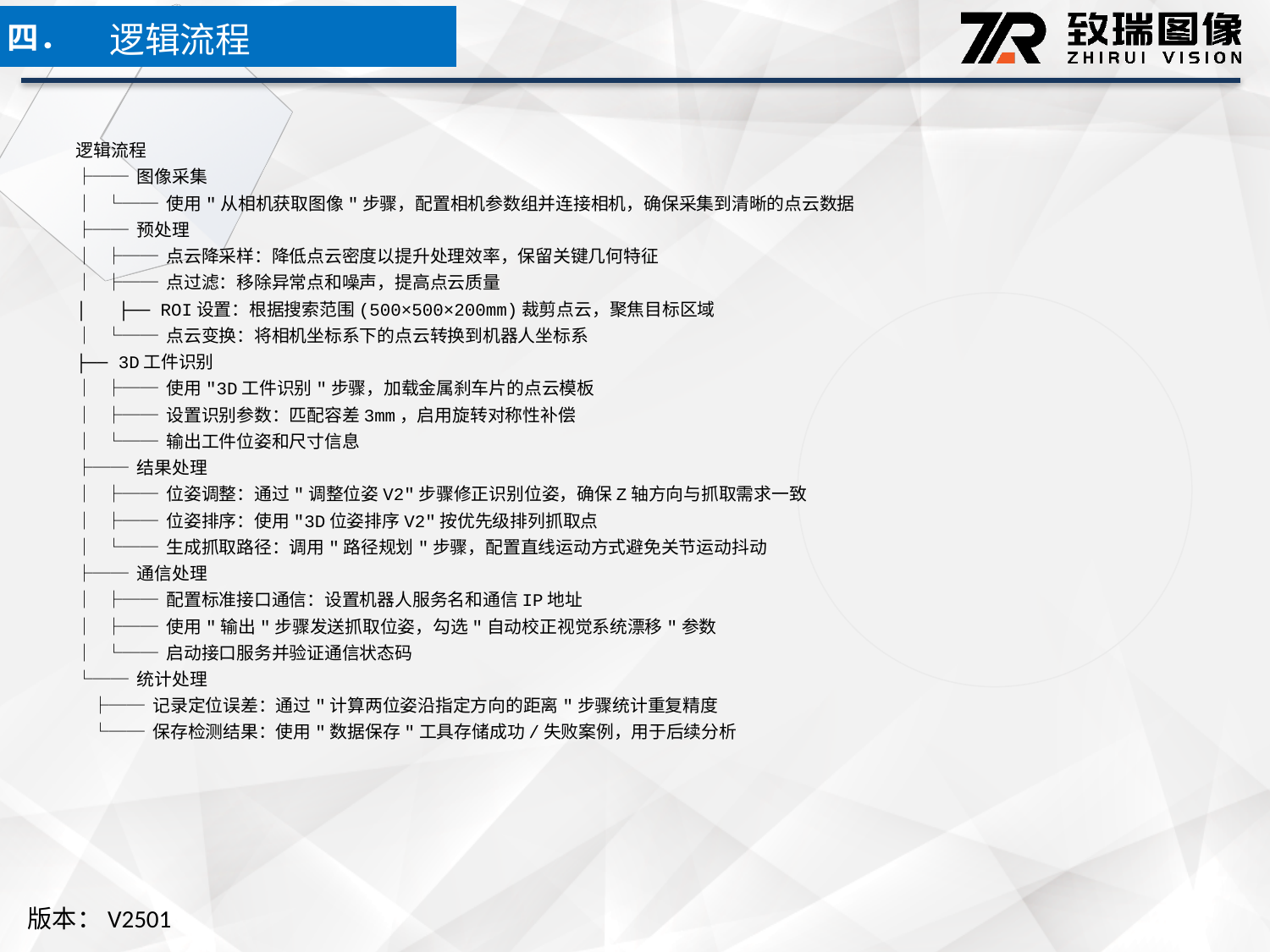

逻辑流程
四．

逻辑流程
├── 图像采集
│   └── 使用"从相机获取图像"步骤，配置相机参数组并连接相机，确保采集到清晰的点云数据
├── 预处理
│   ├── 点云降采样：降低点云密度以提升处理效率，保留关键几何特征
│   ├── 点过滤：移除异常点和噪声，提高点云质量
│   ├── ROI设置：根据搜索范围(500×500×200mm)裁剪点云，聚焦目标区域
│   └── 点云变换：将相机坐标系下的点云转换到机器人坐标系
├── 3D工件识别
│   ├── 使用"3D工件识别"步骤，加载金属刹车片的点云模板
│   ├── 设置识别参数：匹配容差3mm，启用旋转对称性补偿
│   └── 输出工件位姿和尺寸信息
├── 结果处理
│   ├── 位姿调整：通过"调整位姿V2"步骤修正识别位姿，确保Z轴方向与抓取需求一致
│   ├── 位姿排序：使用"3D位姿排序V2"按优先级排列抓取点
│   └── 生成抓取路径：调用"路径规划"步骤，配置直线运动方式避免关节运动抖动
├── 通信处理
│   ├── 配置标准接口通信：设置机器人服务名和通信IP地址
│   ├── 使用"输出"步骤发送抓取位姿，勾选"自动校正视觉系统漂移"参数
│   └── 启动接口服务并验证通信状态码
└── 统计处理
    ├── 记录定位误差：通过"计算两位姿沿指定方向的距离"步骤统计重复精度
    └── 保存检测结果：使用"数据保存"工具存储成功/失败案例，用于后续分析